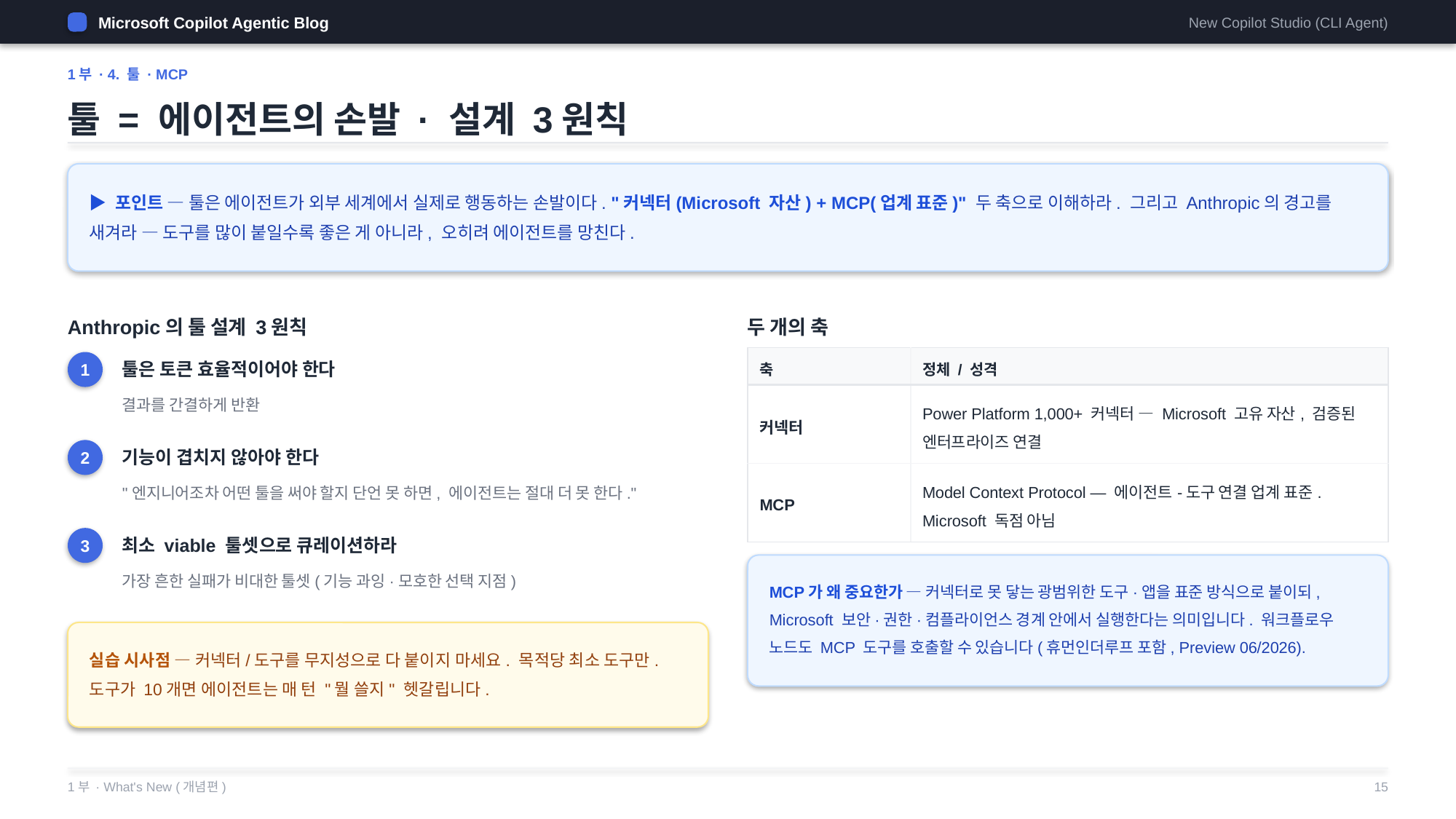

Microsoft Copilot Agentic Blog
New Copilot Studio (CLI Agent)

1부 · 4. 툴 · MCP
툴 = 에이전트의 손발 · 설계 3원칙

▶ 포인트 — 툴은 에이전트가 외부 세계에서 실제로 행동하는 손발이다. "커넥터(Microsoft 자산) + MCP(업계 표준)" 두 축으로 이해하라. 그리고 Anthropic의 경고를 새겨라 — 도구를 많이 붙일수록 좋은 게 아니라, 오히려 에이전트를 망친다.
Anthropic의 툴 설계 3원칙
두 개의 축
| 축 | 정체 / 성격 |
| --- | --- |
| 커넥터 | Power Platform 1,000+ 커넥터 — Microsoft 고유 자산, 검증된 엔터프라이즈 연결 |
| MCP | Model Context Protocol — 에이전트-도구 연결 업계 표준. Microsoft 독점 아님 |
1
툴은 토큰 효율적이어야 한다
결과를 간결하게 반환
2
기능이 겹치지 않아야 한다
"엔지니어조차 어떤 툴을 써야 할지 단언 못 하면, 에이전트는 절대 더 못 한다."
3
최소 viable 툴셋으로 큐레이션하라

가장 흔한 실패가 비대한 툴셋(기능 과잉·모호한 선택 지점)
MCP가 왜 중요한가 — 커넥터로 못 닿는 광범위한 도구·앱을 표준 방식으로 붙이되, Microsoft 보안·권한·컴플라이언스 경계 안에서 실행한다는 의미입니다. 워크플로우 노드도 MCP 도구를 호출할 수 있습니다(휴먼인더루프 포함, Preview 06/2026).

실습 시사점 — 커넥터/도구를 무지성으로 다 붙이지 마세요. 목적당 최소 도구만. 도구가 10개면 에이전트는 매 턴 "뭘 쓸지" 헷갈립니다.

1부 · What's New (개념편)
15